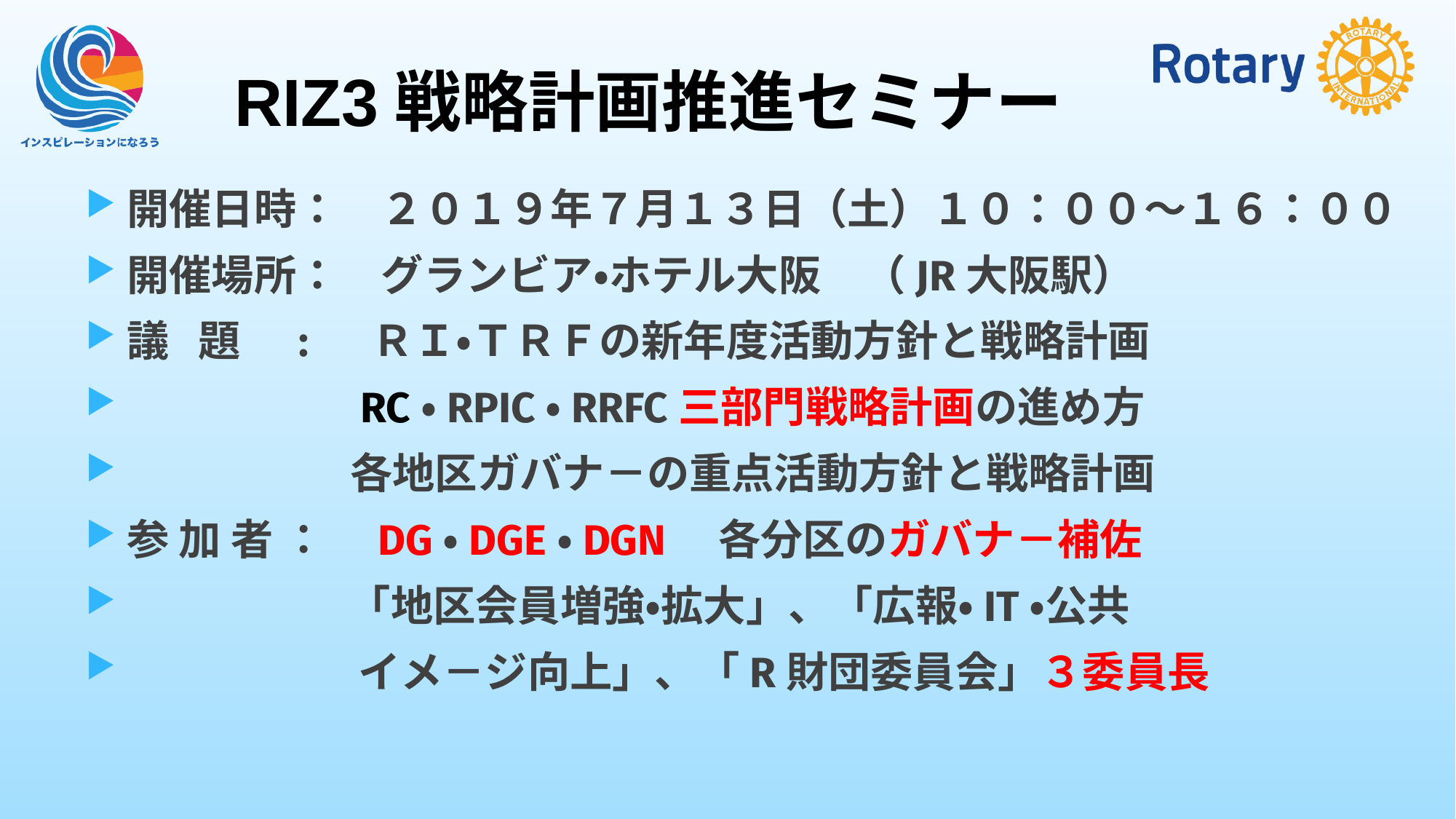

RIZ3戦略計画推進セミナー
開催日時：　２０１９年７月１３日（土）１０：００～１６：００
開催場所：　グランビア・ホテル大阪　（JR大阪駅）
議   題     :　 ＲＩ・ＴＲＦの新年度活動方針と戦略計画
　　　          RC・RPIC・RRFC三部門戦略計画の進め方
　　　          各地区ガバナ－の重点活動方針と戦略計画
参 加 者 ：　DG・DGE・DGN　各分区のガバナ－補佐
　　　　　 「地区会員増強・拡大」、「広報・IT・公共
　　　　　  イメ－ジ向上」、「R財団委員会」３委員長